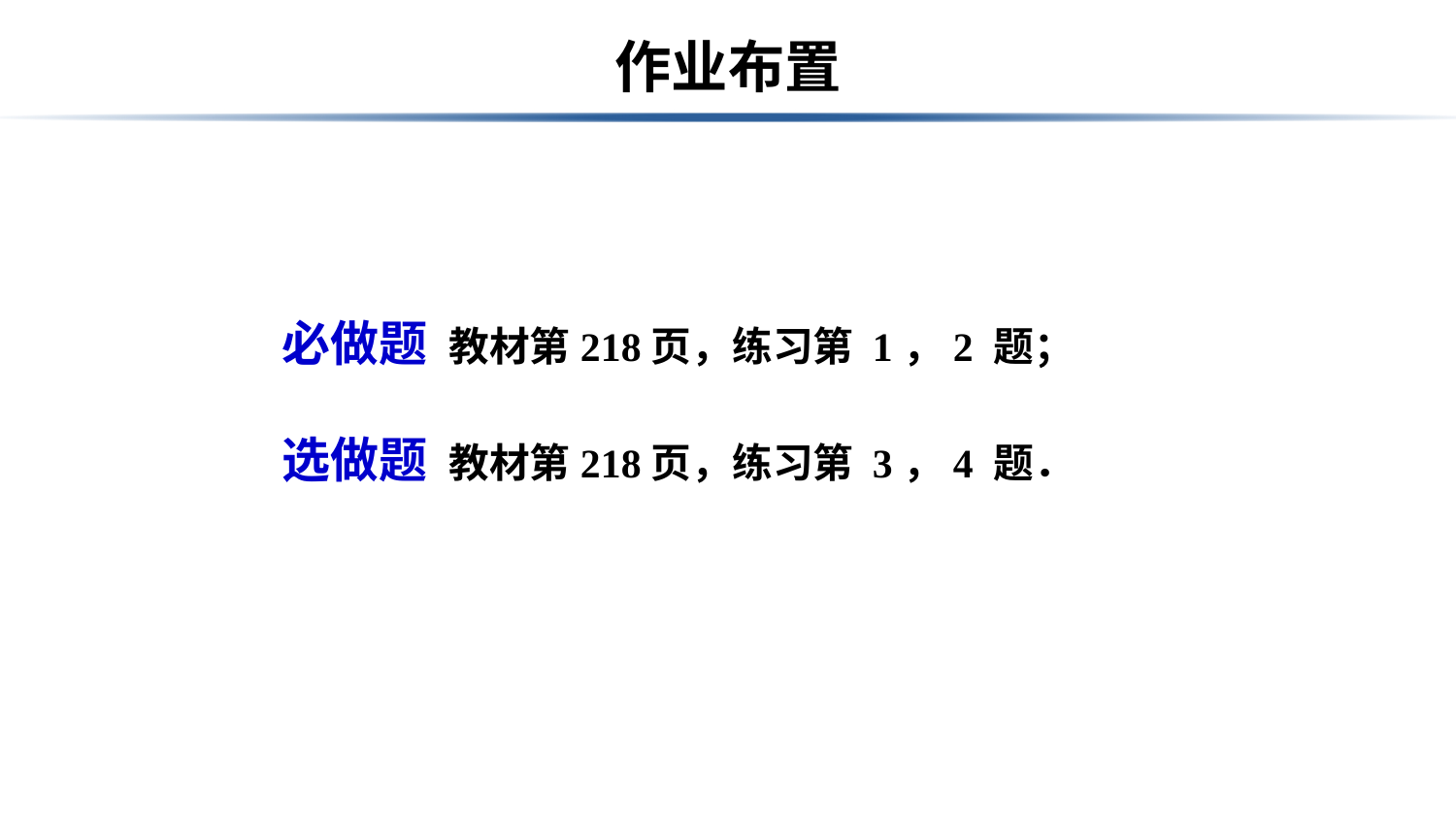

# 作业布置
必做题  教材第218页，练习第 1，2 题；
选做题  教材第218页，练习第 3，4 题．